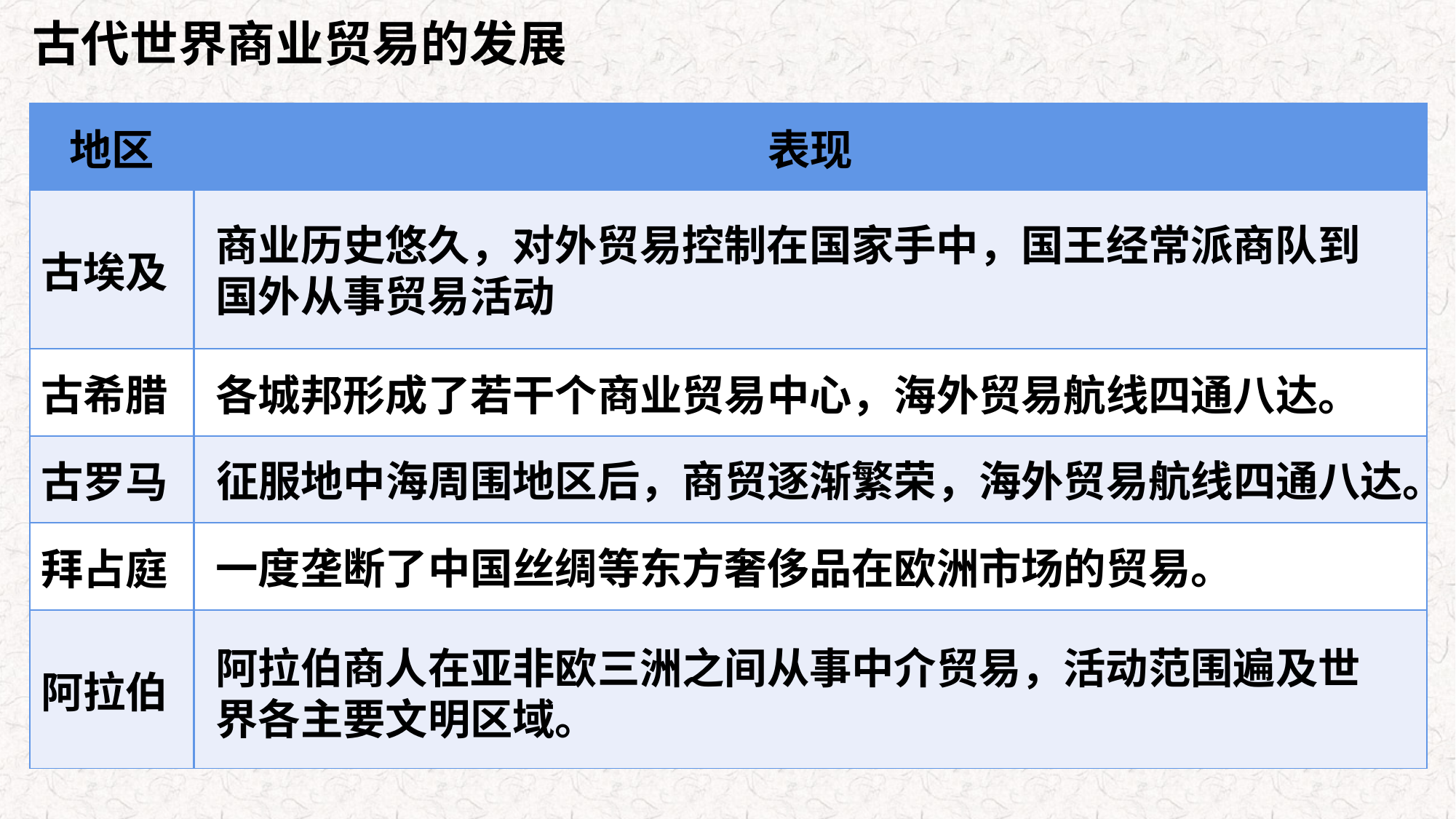

古代世界商业贸易的发展
| 地区 | 表现 |
| --- | --- |
| 古埃及 |  |
| 古希腊 |  |
| 古罗马 |  |
| 拜占庭 |  |
| 阿拉伯 |  |
商业历史悠久，对外贸易控制在国家手中，国王经常派商队到国外从事贸易活动
各城邦形成了若干个商业贸易中心，海外贸易航线四通八达。
征服地中海周围地区后，商贸逐渐繁荣，海外贸易航线四通八达。
一度垄断了中国丝绸等东方奢侈品在欧洲市场的贸易。
阿拉伯商人在亚非欧三洲之间从事中介贸易，活动范围遍及世界各主要文明区域。